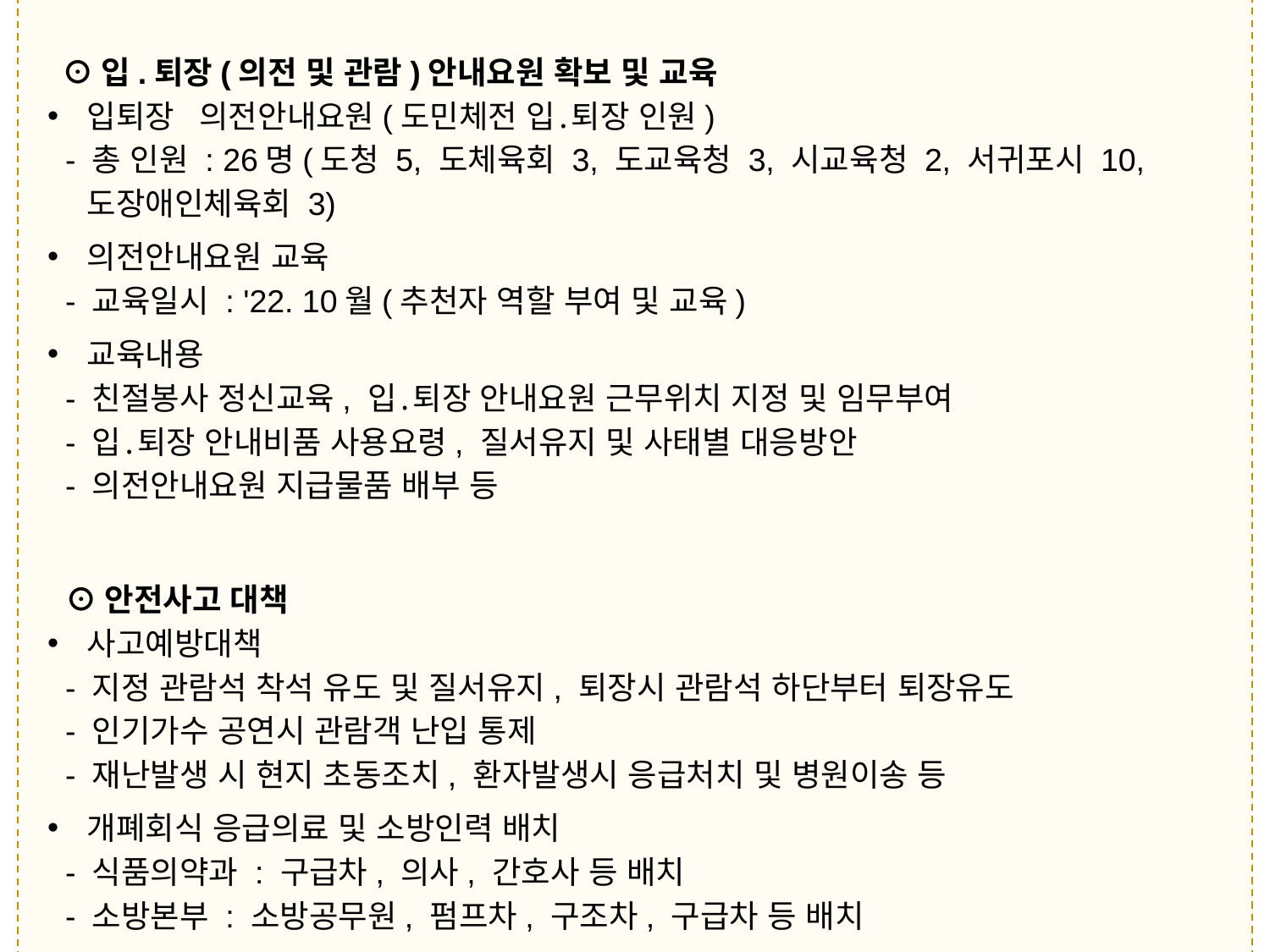

⊙입.퇴장(의전 및 관람)안내요원 확보 및 교육
입․퇴장 의전안내요원(도민체전 입․퇴장 인원)
  - 총 인원 : 26명(도청 5, 도체육회 3, 도교육청 3, 시교육청 2, 서귀포시 10, 도장애인체육회 3)

의전안내요원 교육
  - 교육일시 : '22. 10월(추천자 역할 부여 및 교육)

교육내용
  - 친절봉사 정신교육, 입․퇴장 안내요원 근무위치 지정 및 임무부여
  - 입․퇴장 안내비품 사용요령, 질서유지 및 사태별 대응방안
  - 의전안내요원 지급물품 배부 등

  ⊙안전사고 대책
사고예방대책
  - 지정 관람석 착석 유도 및 질서유지, 퇴장시 관람석 하단부터 퇴장유도
  - 인기가수 공연시 관람객 난입 통제
  - 재난발생 시 현지 초동조치, 환자발생시 응급처치 및 병원이송 등

개폐회식 응급의료 및 소방인력 배치
  - 식품의약과 : 구급차, 의사, 간호사 등 배치
  - 소방본부 : 소방공무원, 펌프차, 구조차, 구급차 등 배치